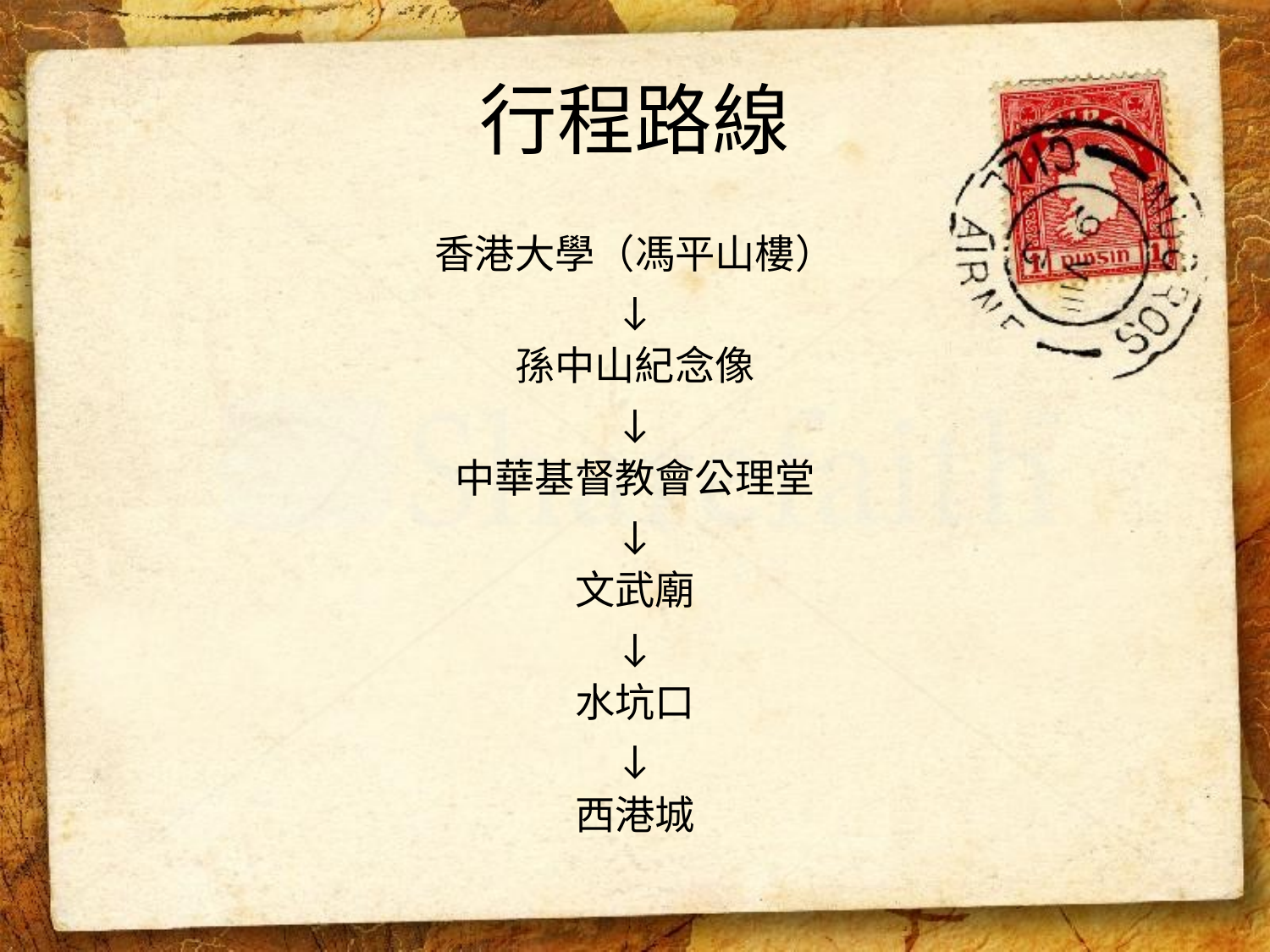

# 行程路線
香港大學（馮平山樓）
↓
孫中山紀念像
↓
中華基督教會公理堂
↓
文武廟
↓
水坑口
↓
西港城